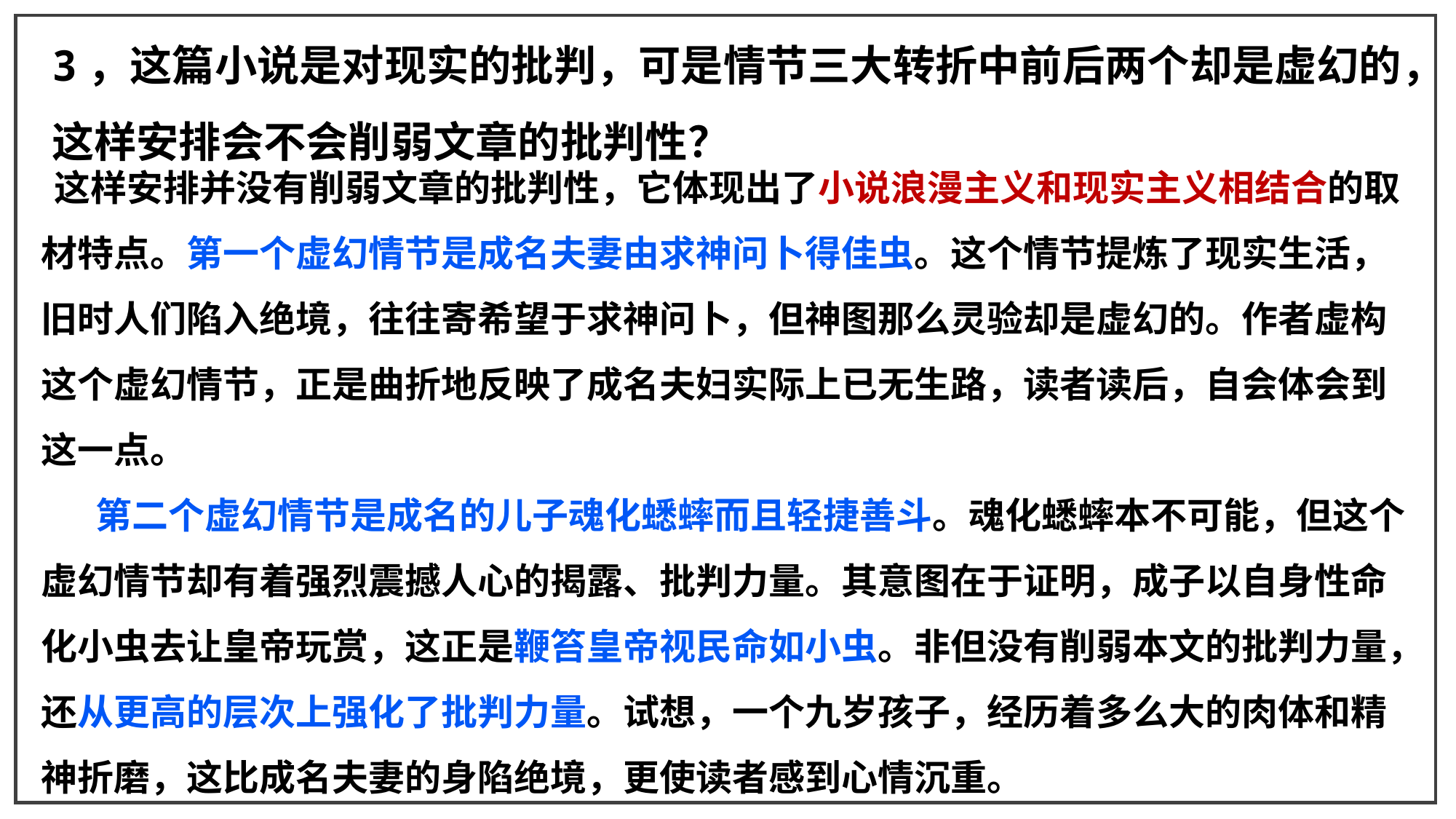

3，这篇小说是对现实的批判，可是情节三大转折中前后两个却是虚幻的，这样安排会不会削弱文章的批判性？

 这样安排并没有削弱文章的批判性，它体现出了小说浪漫主义和现实主义相结合的取材特点。第一个虚幻情节是成名夫妻由求神问卜得佳虫。这个情节提炼了现实生活，旧时人们陷入绝境，往往寄希望于求神问卜，但神图那么灵验却是虚幻的。作者虚构这个虚幻情节，正是曲折地反映了成名夫妇实际上已无生路，读者读后，自会体会到这一点。
第二个虚幻情节是成名的儿子魂化蟋蟀而且轻捷善斗。魂化蟋蟀本不可能，但这个虚幻情节却有着强烈震撼人心的揭露、批判力量。其意图在于证明，成子以自身性命化小虫去让皇帝玩赏，这正是鞭笞皇帝视民命如小虫。非但没有削弱本文的批判力量，还从更高的层次上强化了批判力量。试想，一个九岁孩子，经历着多么大的肉体和精神折磨，这比成名夫妻的身陷绝境，更使读者感到心情沉重。